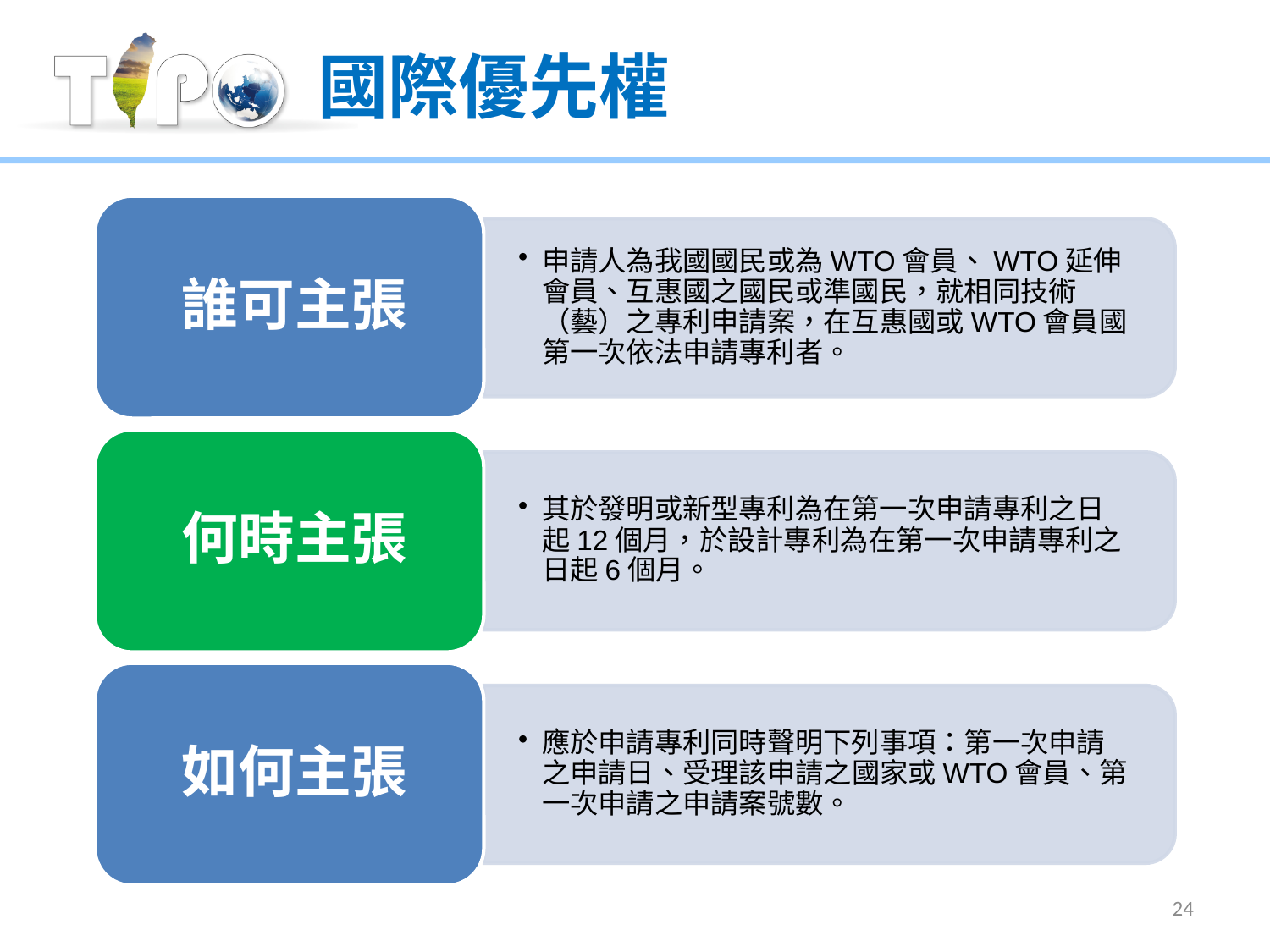

# 國際優先權
申請人為我國國民或為WTO會員、WTO延伸會員、互惠國之國民或準國民，就相同技術（藝）之專利申請案，在互惠國或WTO會員國第一次依法申請專利者。
誰可主張
其於發明或新型專利為在第一次申請專利之日起12個月，於設計專利為在第一次申請專利之日起6個月。
何時主張
應於申請專利同時聲明下列事項：第一次申請之申請日、受理該申請之國家或WTO會員、第一次申請之申請案號數。
如何主張
24